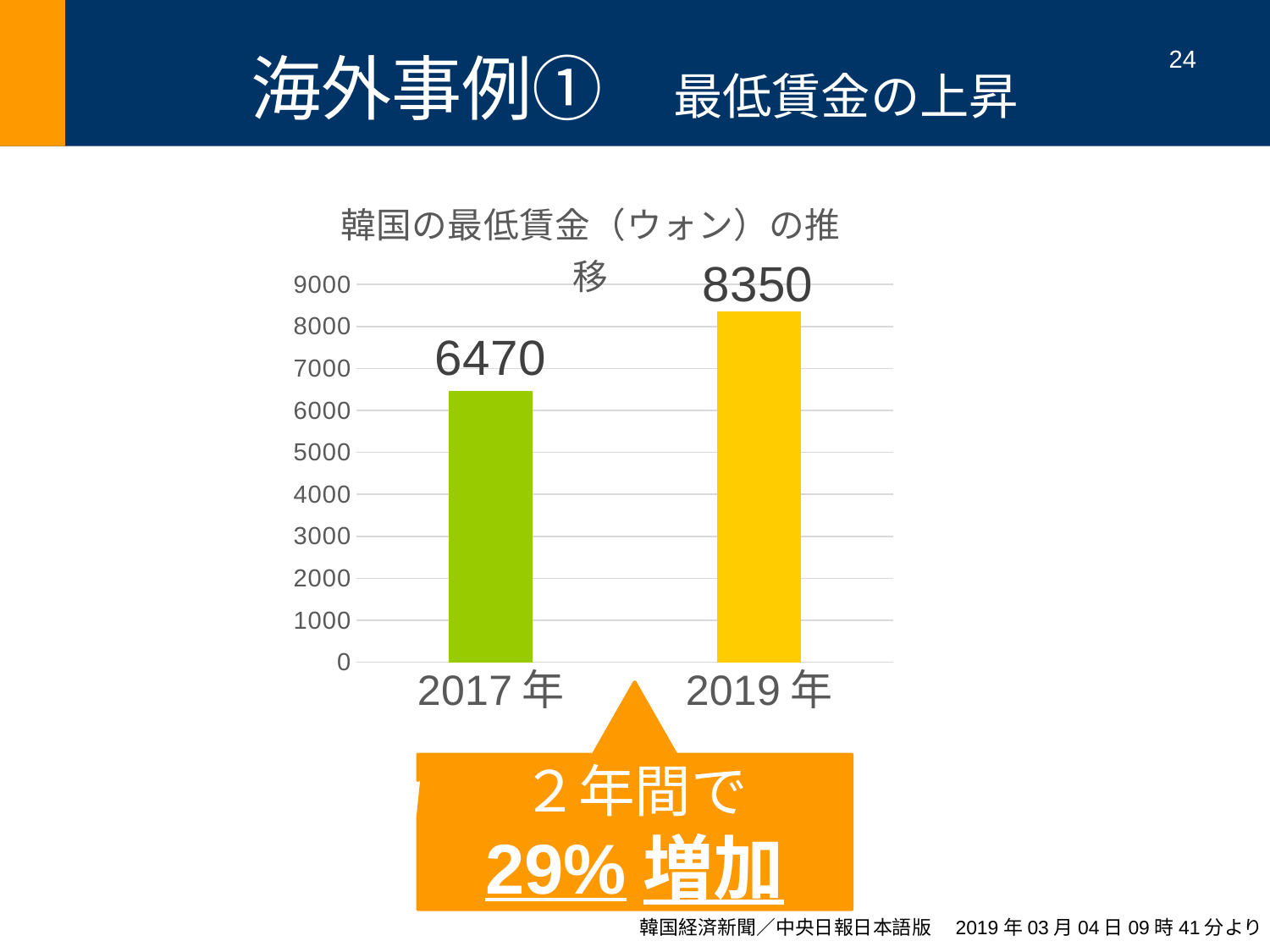

海外事例①　最低賃金の上昇
24
24

### Chart: 韓国の最低賃金（ウォン）の推移

| Category |  |
|---|---|
| 2017年 | 6470.0 |
| 2019年 | 8350.0 |
２年間で
29%増加
韓国経済新聞／中央日報日本語版　2019年03月04日09時41分より